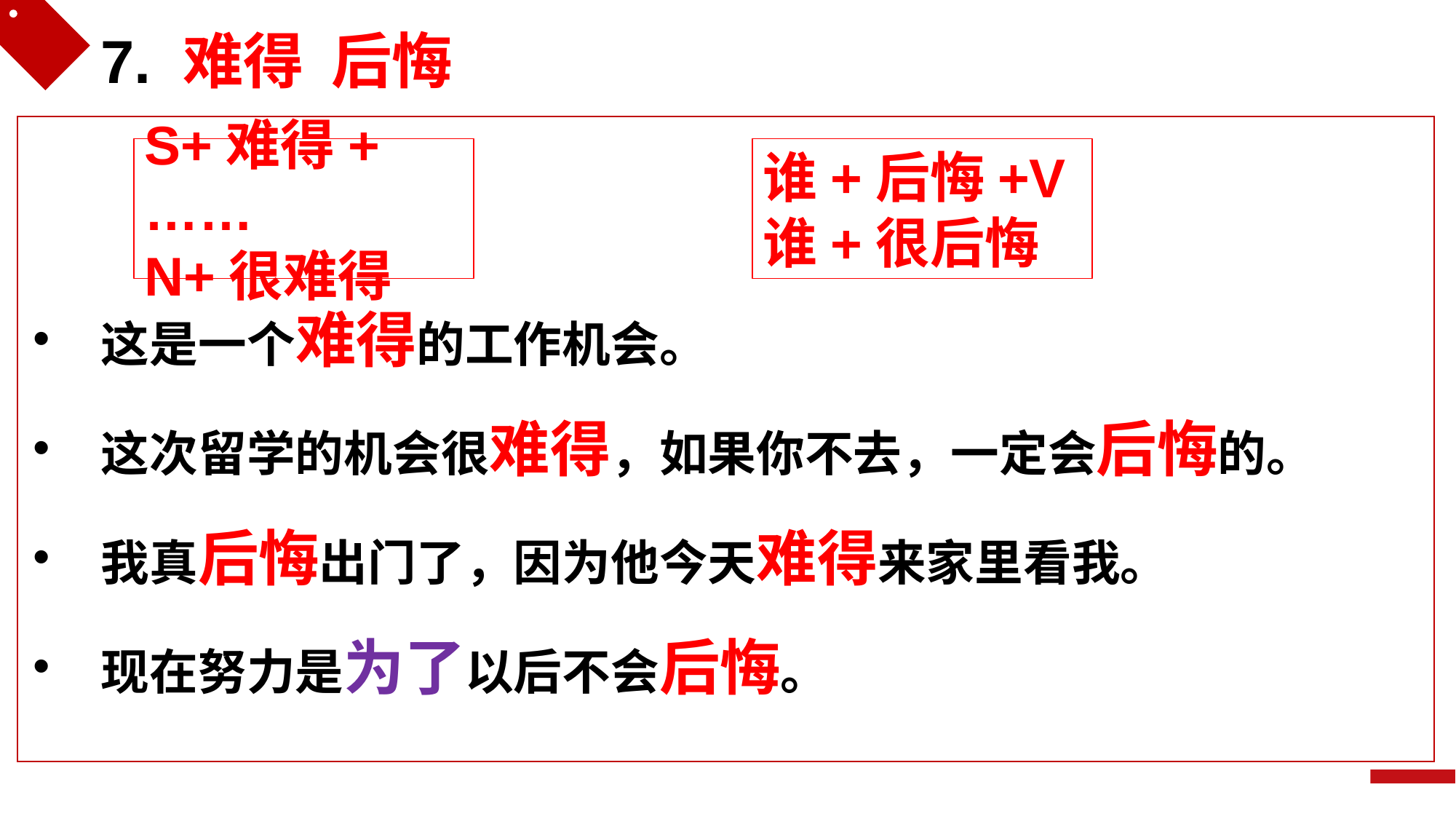

7. 难得  后悔

S+难得+……
N+很难得
谁+后悔+V
谁+很后悔
这是一个难得的工作机会。
这次留学的机会很难得，如果你不去，一定会后悔的。
我真后悔出门了，因为他今天难得来家里看我。
现在努力是为了以后不会后悔。